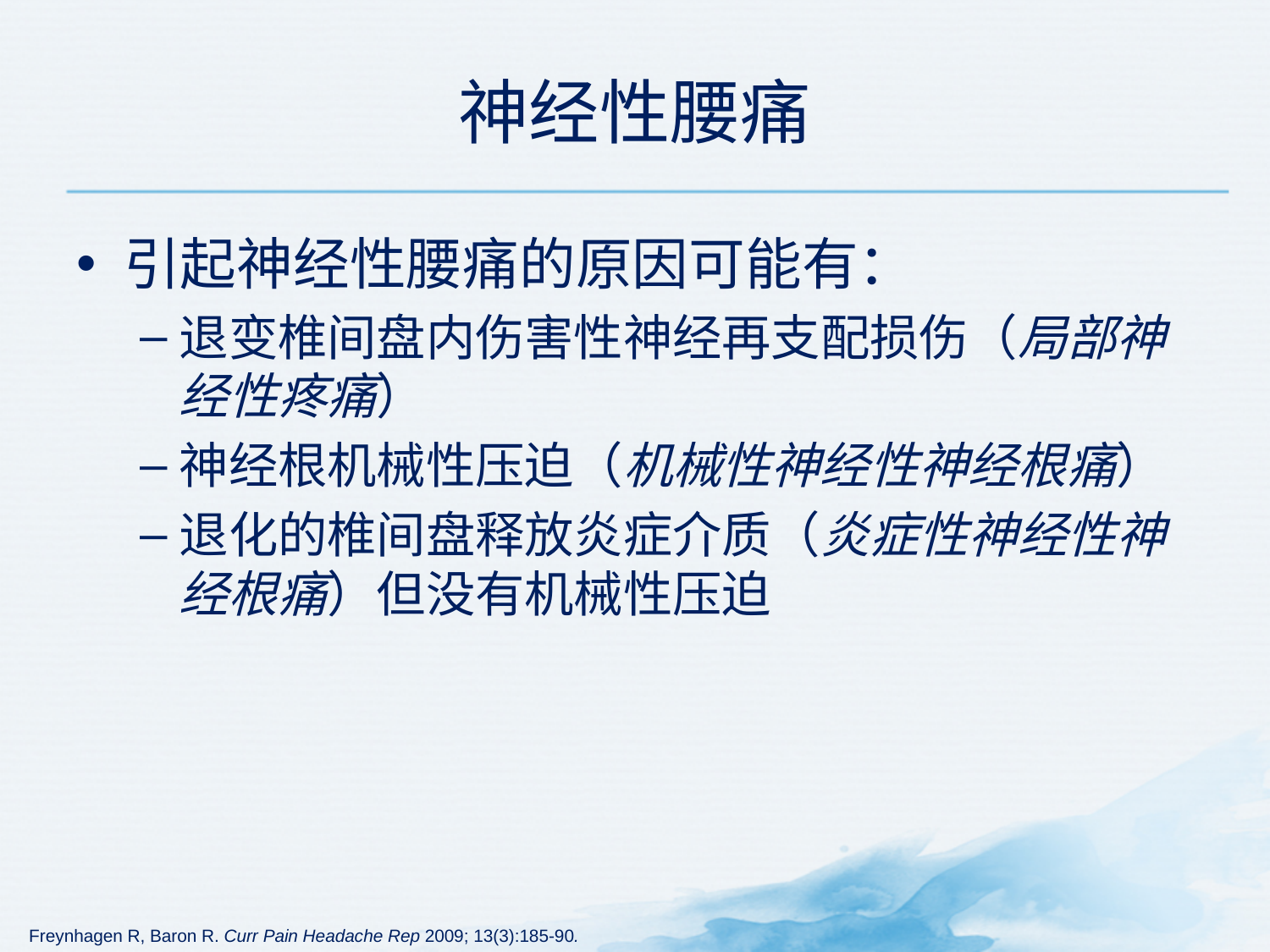

# 神经性腰痛
引起神经性腰痛的原因可能有：
退变椎间盘内伤害性神经再支配损伤（局部神经性疼痛）
神经根机械性压迫（机械性神经性神经根痛）
退化的椎间盘释放炎症介质（炎症性神经性神经根痛）但没有机械性压迫
Freynhagen R, Baron R. Curr Pain Headache Rep 2009; 13(3):185-90.